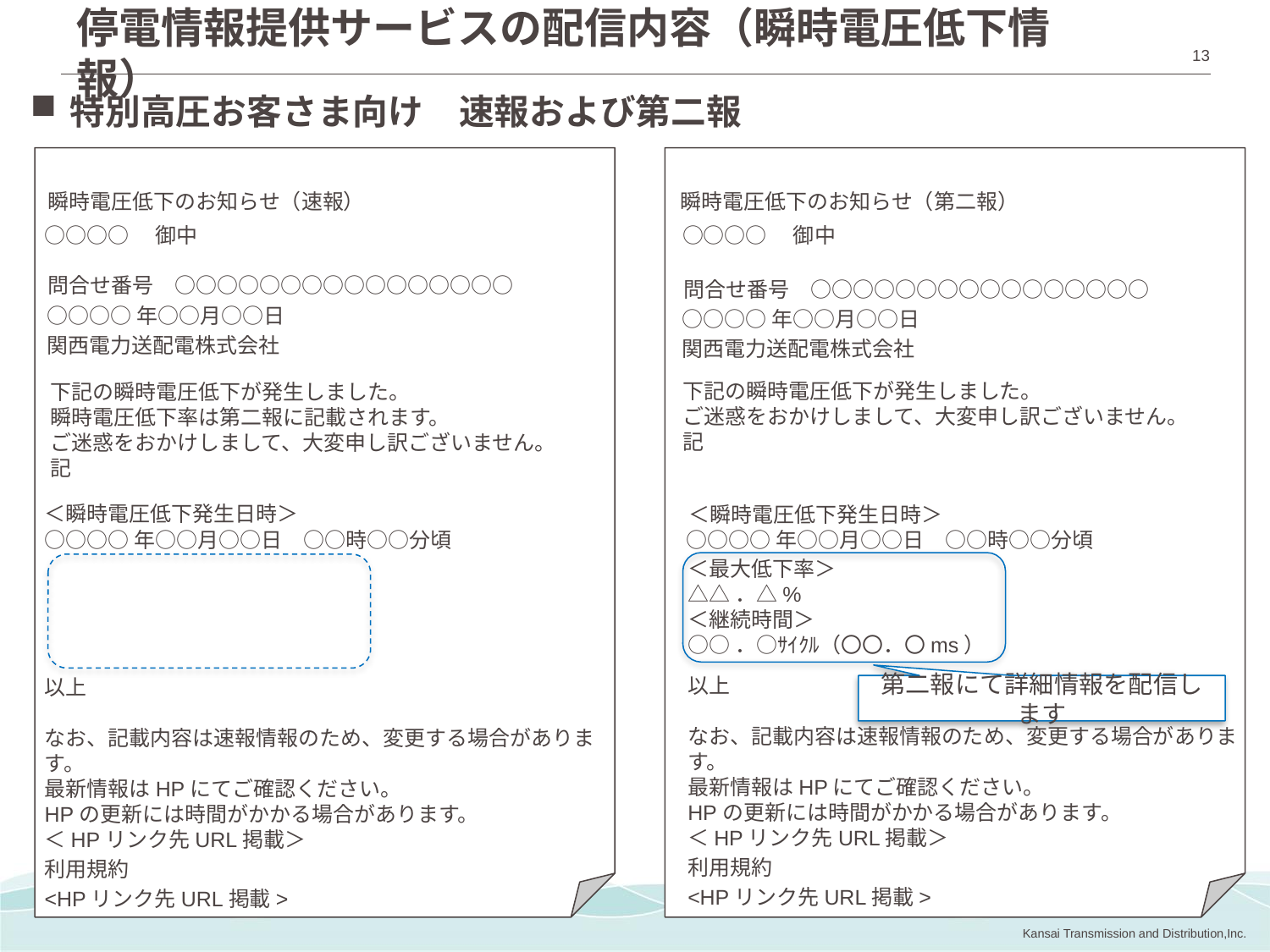

停電情報提供サービスの配信内容（瞬時電圧低下情報）
特別高圧お客さま向け　速報および第二報

瞬時電圧低下のお知らせ（速報）
瞬時電圧低下のお知らせ（第二報）
○○○○　御中
○○○○　御中
問合せ番号　○○○○○○○○○○○○○○○○

問合せ番号　○○○○○○○○○○○○○○○○
○○○○年○○月○○日
○○○○年○○月○○日
関西電力送配電株式会社
関西電力送配電株式会社
下記の瞬時電圧低下が発生しました。
ご迷惑をおかけしまして、大変申し訳ございません。
記
下記の瞬時電圧低下が発生しました。
瞬時電圧低下率は第二報に記載されます。
ご迷惑をおかけしまして、大変申し訳ございません。
記
＜瞬時電圧低下発生日時＞
＜瞬時電圧低下発生日時＞
○○○○年○○月○○日　○○時○○分頃
○○○○年○○月○○日　○○時○○分頃

＜最大低下率＞
△△．△%
＜継続時間＞
○○．○ｻｲｸﾙ（〇〇．〇ms）

以上

なお、記載内容は速報情報のため、変更する場合があります。
最新情報はHPにてご確認ください。
HPの更新には時間がかかる場合があります。
＜HPリンク先URL掲載＞
利用規約
<HPリンク先URL掲載>
以上

なお、記載内容は速報情報のため、変更する場合があります。
最新情報はHPにてご確認ください。
HPの更新には時間がかかる場合があります。
＜HPリンク先URL掲載＞
利用規約
<HPリンク先URL掲載>
第二報にて詳細情報を配信します